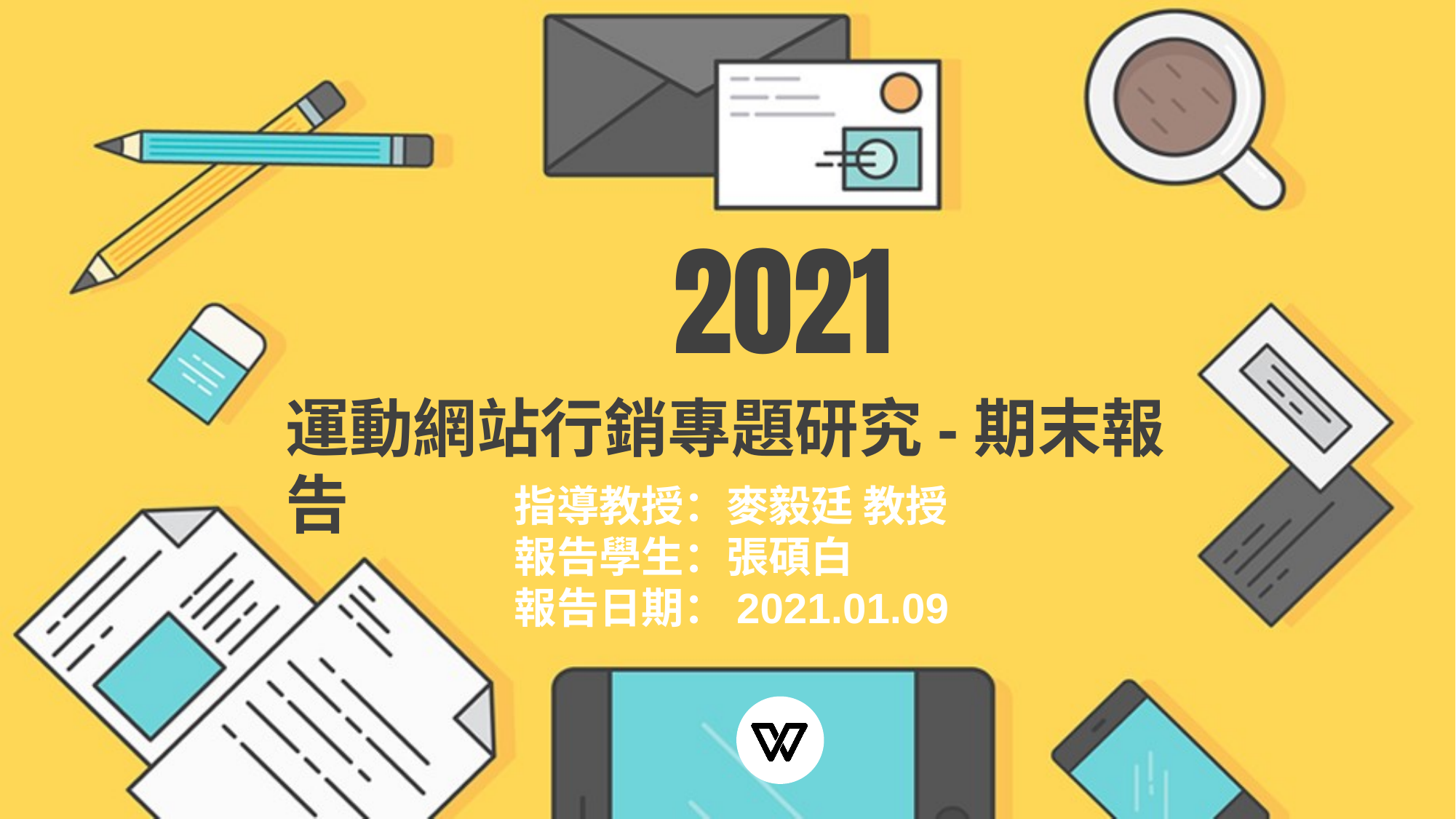

2021
運動網站行銷專題研究-期末報告
指導教授：麥毅廷 教授
報告學生：張碩白
報告日期：2021.01.09